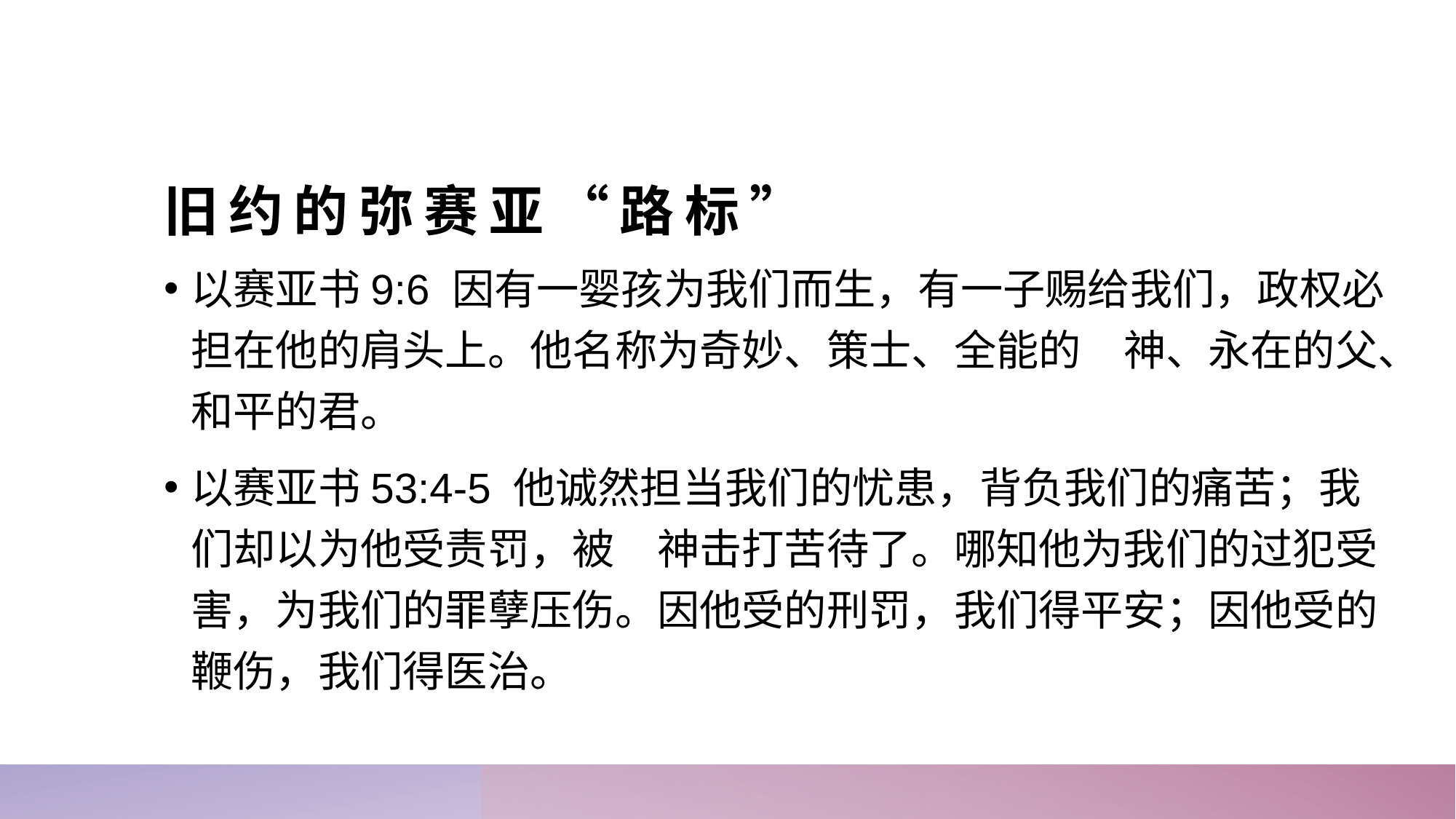

# 旧约的弥赛亚“路标”
以赛亚书9:6 因有一婴孩为我们而生，有一子赐给我们，政权必担在他的肩头上。他名称为奇妙、策士、全能的　神、永在的父、和平的君。
以赛亚书53:4-5 他诚然担当我们的忧患，背负我们的痛苦；我们却以为他受责罚，被　神击打苦待了。哪知他为我们的过犯受害，为我们的罪孽压伤。因他受的刑罚，我们得平安；因他受的鞭伤，我们得医治。